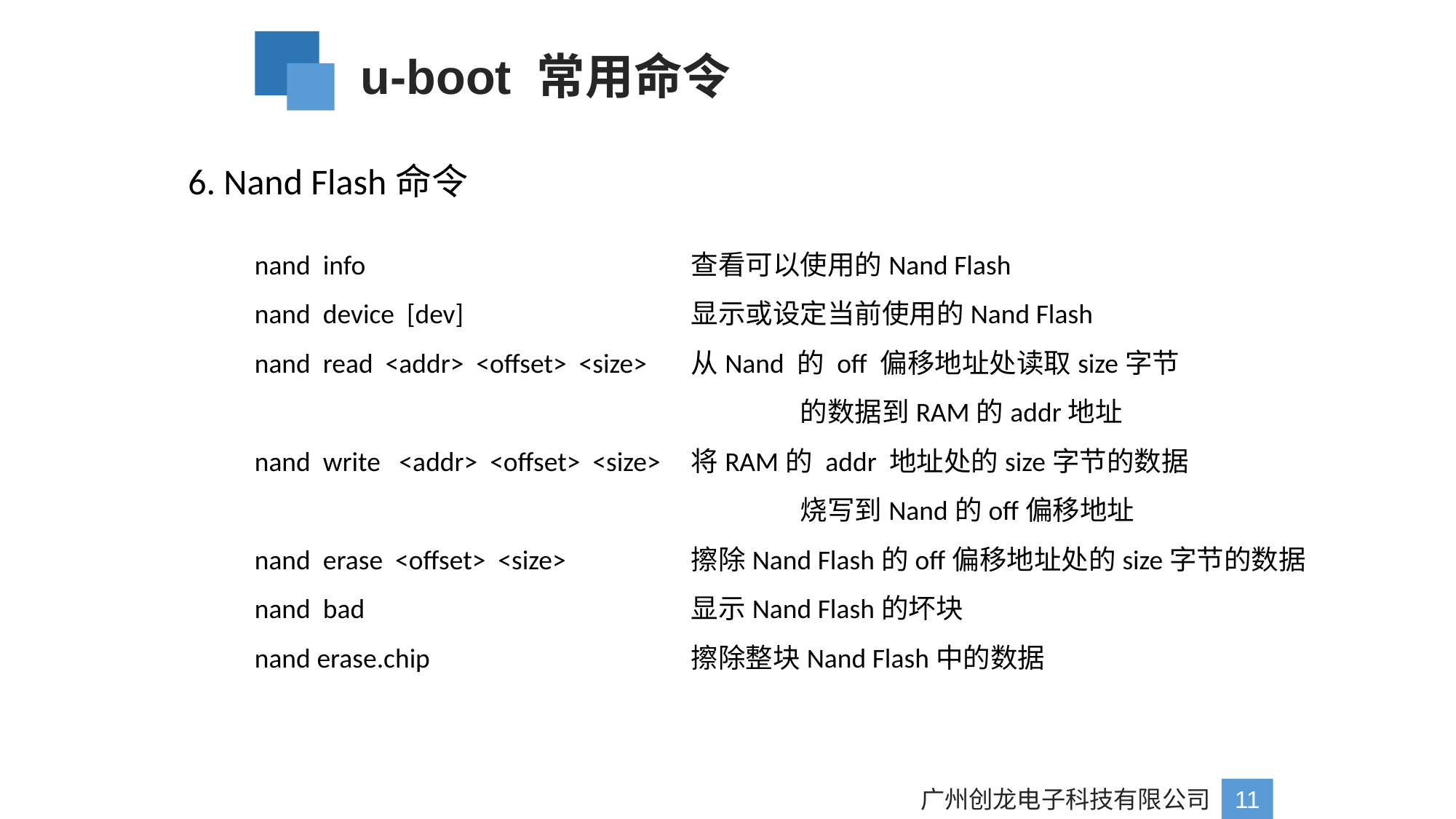

u-boot 常用命令
6. Nand Flash命令
nand  info			查看可以使用的Nand Flash
nand  device  [dev]			显示或设定当前使用的Nand Flash
nand  read  <addr>  <offset>  <size>	从Nand 的 off 偏移地址处读取size字节
					的数据到RAM的addr地址
nand  write   <addr>  <offset>  <size>	将RAM的 addr 地址处的size字节的数据
					烧写到Nand的off偏移地址
nand  erase  <offset>  <size>		擦除Nand Flash的off偏移地址处的size字节的数据
nand  bad			显示Nand Flash的坏块
nand erase.chip			擦除整块Nand Flash中的数据
广州创龙电子科技有限公司
11